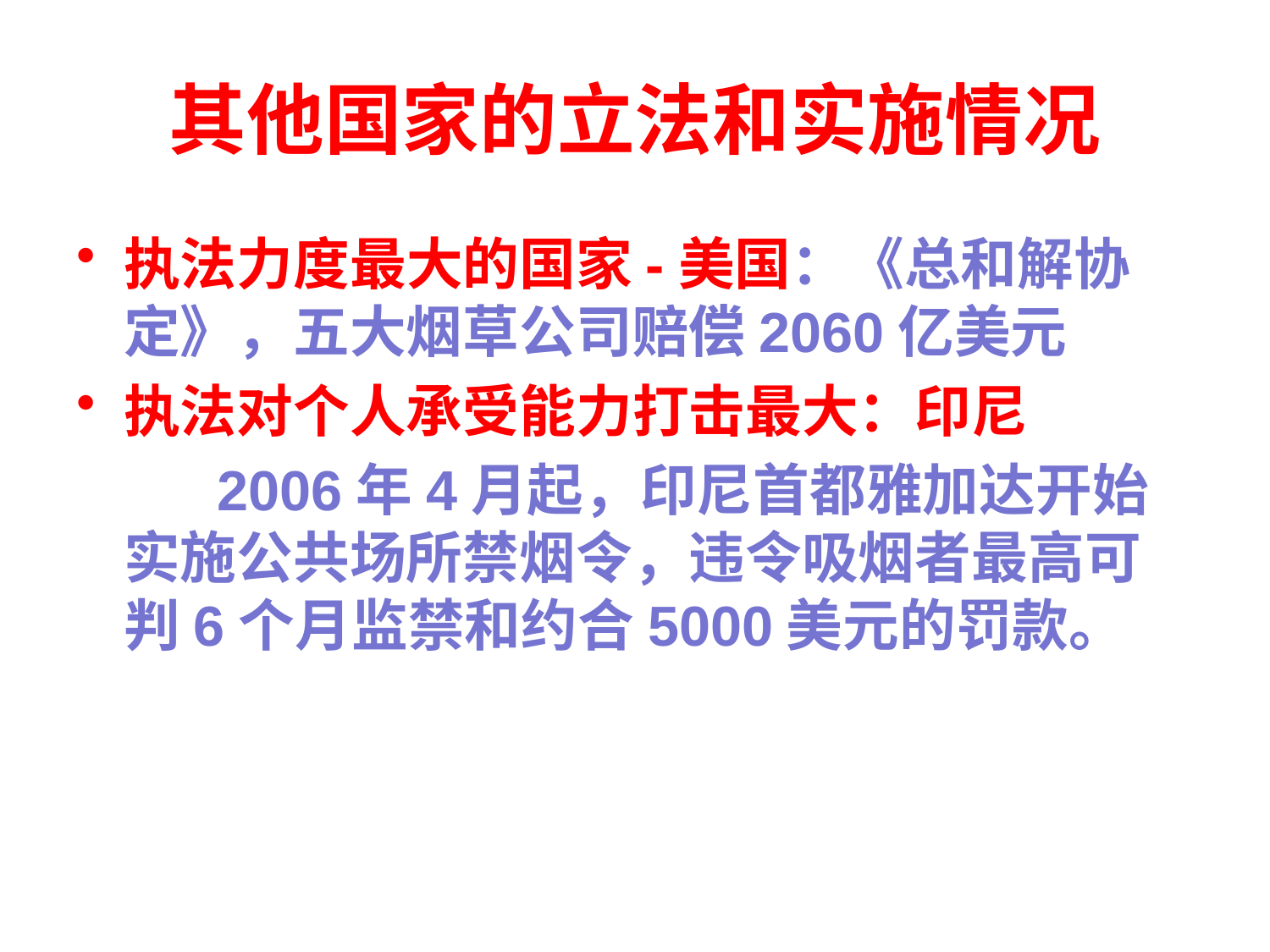

# 其他国家的立法和实施情况
执法力度最大的国家-美国：《总和解协定》，五大烟草公司赔偿2060亿美元
执法对个人承受能力打击最大：印尼
         2006年4月起，印尼首都雅加达开始实施公共场所禁烟令，违令吸烟者最高可判6个月监禁和约合5000美元的罚款。